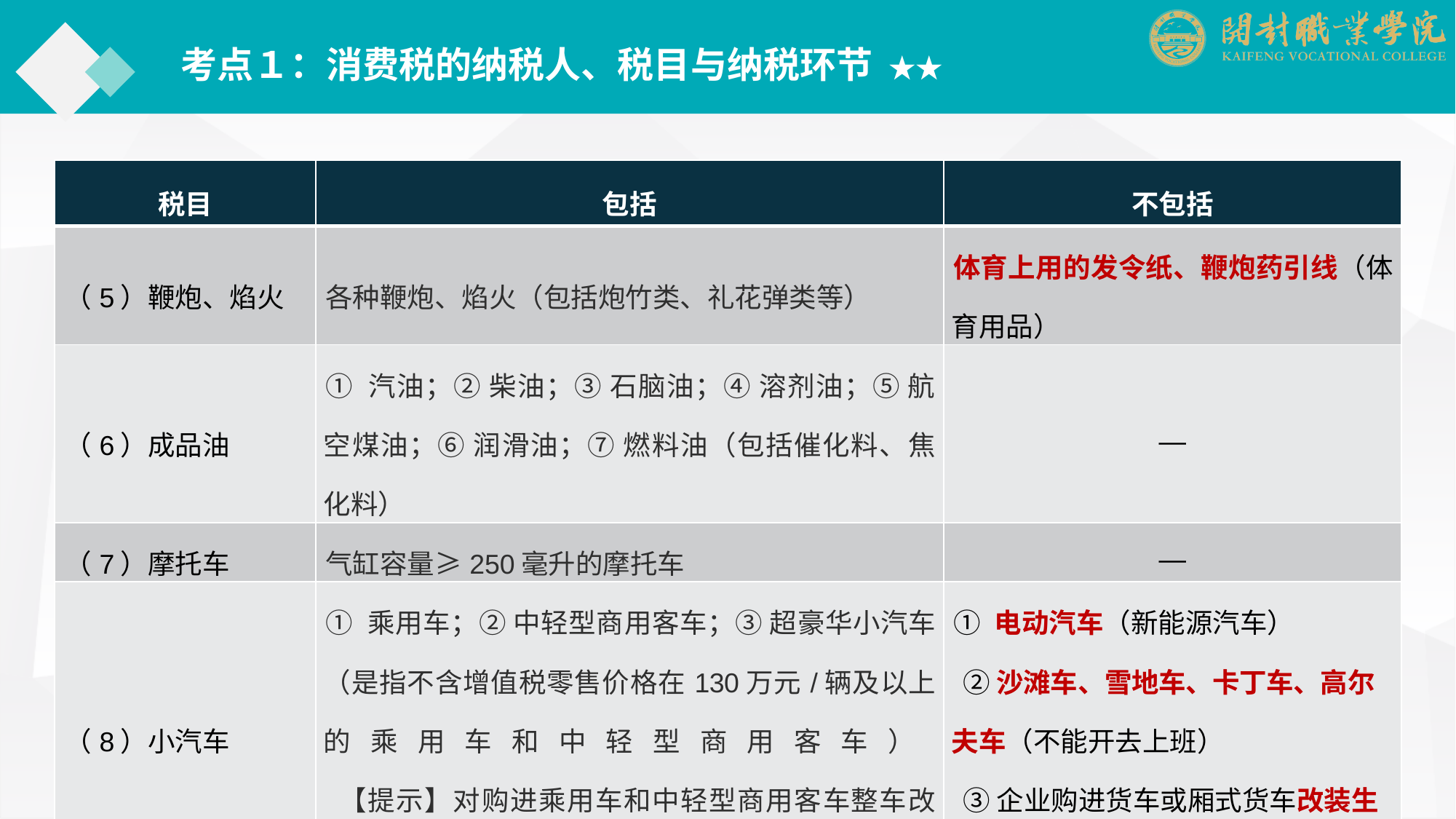

考点１：消费税的纳税人、税目与纳税环节  ★★
| 税目 | 包括 | 不包括 |
| --- | --- | --- |
| （5）鞭炮、焰火 | 各种鞭炮、焰火（包括炮竹类、礼花弹类等） | 体育上用的发令纸、鞭炮药引线（体育用品） |
| （6）成品油 | ① 汽油；② 柴油；③ 石脑油；④ 溶剂油；⑤ 航空煤油；⑥ 润滑油；⑦ 燃料油（包括催化料、焦化料） | — |
| （7）摩托车 | 气缸容量≥250毫升的摩托车 | — |
| （8）小汽车 | ① 乘用车；② 中轻型商用客车；③ 超豪华小汽车（是指不含增值税零售价格在130万元/辆及以上的乘用车和中轻型商用客车） 【提示】对购进乘用车和中轻型商用客车整车改装生产的汽车，应征收消费税 | ① 电动汽车（新能源汽车） ② 沙滩车、雪地车、卡丁车、高尔夫车（不能开去上班） ③ 企业购进货车或厢式货车改装生产的商务车、卫星通讯车等专用汽车 |